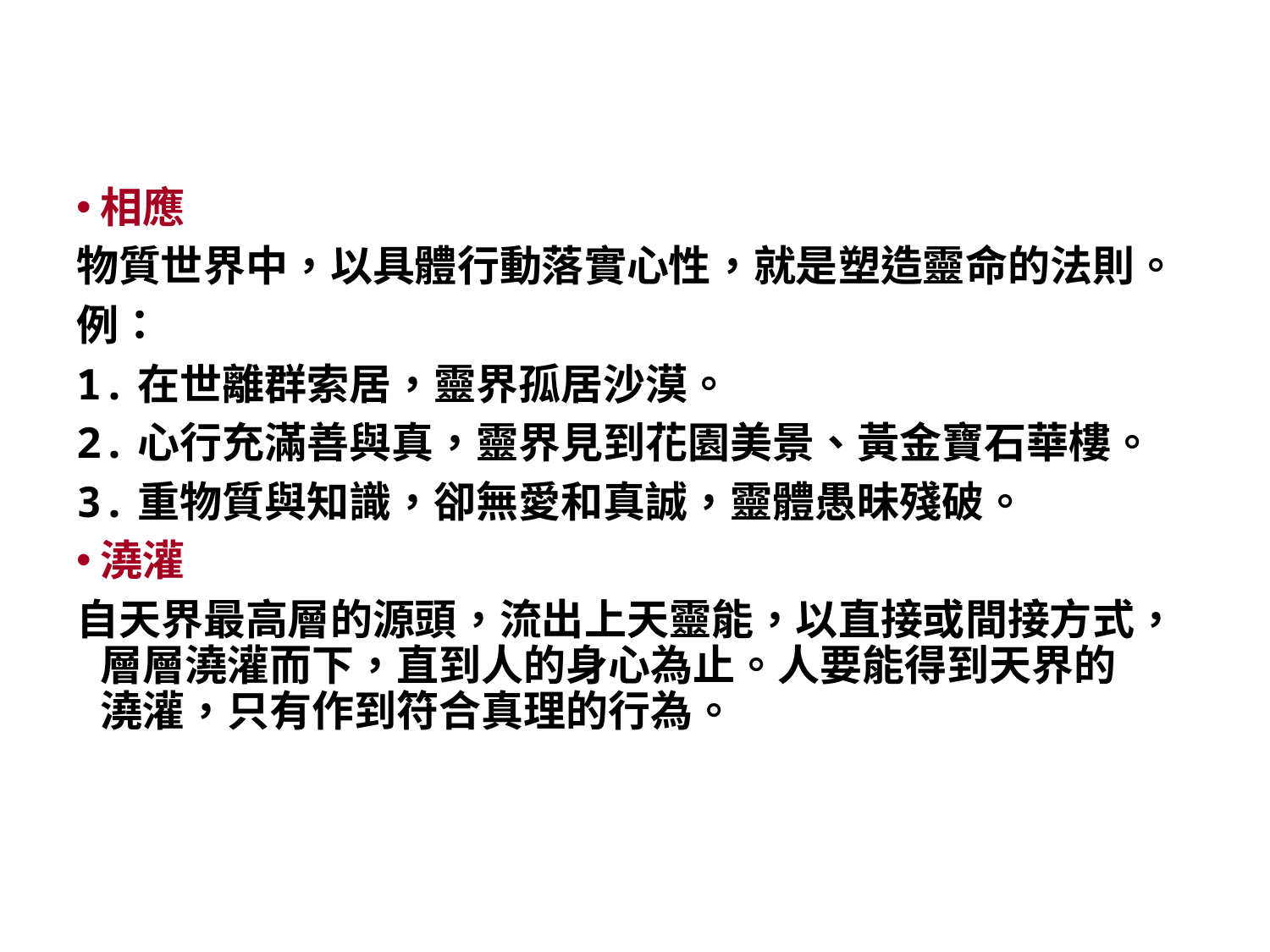

#
相應
物質世界中，以具體行動落實心性，就是塑造靈命的法則。
例：
1.在世離群索居，靈界孤居沙漠。
2.心行充滿善與真，靈界見到花園美景、黃金寶石華樓。
3.重物質與知識，卻無愛和真誠，靈體愚昧殘破。
澆灌
自天界最高層的源頭，流出上天靈能，以直接或間接方式，層層澆灌而下，直到人的身心為止。人要能得到天界的澆灌，只有作到符合真理的行為。